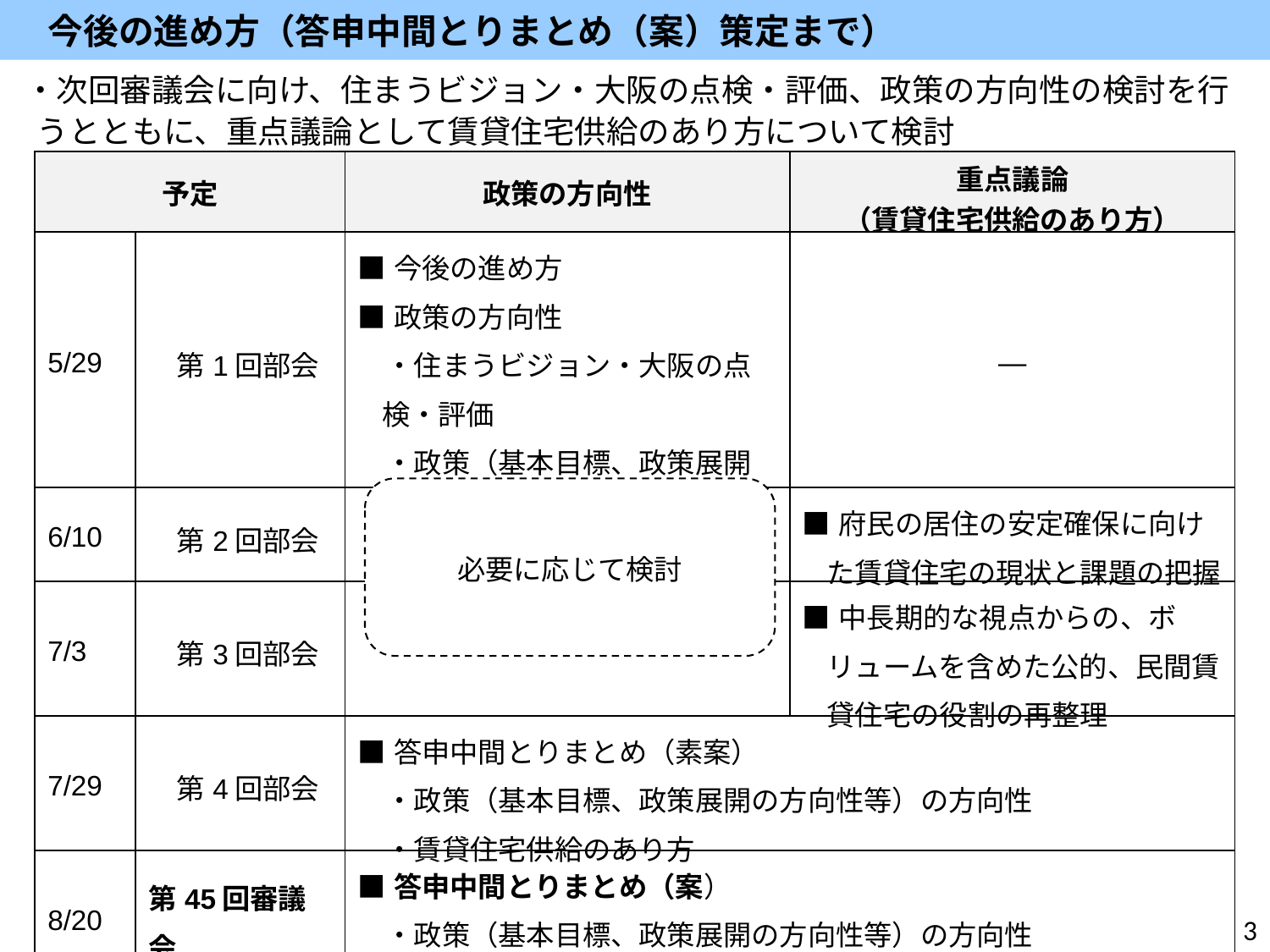

今後の進め方（答申中間とりまとめ（案）策定まで）
・次回審議会に向け、住まうビジョン・大阪の点検・評価、政策の方向性の検討を行うとともに、重点議論として賃貸住宅供給のあり方について検討
| 予定 |  | 政策の方向性 | 重点議論 （賃貸住宅供給のあり方） |
| --- | --- | --- | --- |
| 5/29 | 第1回部会 | ■今後の進め方 ■政策の方向性 　・住まうビジョン・大阪の点検・評価 　・政策（基本目標、政策展開の方向性等）の方向性 | ― |
| 6/10 | 第2回部会 |  | ■府民の居住の安定確保に向けた賃貸住宅の現状と課題の把握 |
| 7/3 | 第3回部会 |  | ■中長期的な視点からの、ボリュームを含めた公的、民間賃貸住宅の役割の再整理 |
| 7/29 | 第4回部会 | ■答申中間とりまとめ（素案） 　・政策（基本目標、政策展開の方向性等）の方向性 　・賃貸住宅供給のあり方 |  |
| 8/20 | 第45回審議会 | ■答申中間とりまとめ（案） 　・政策（基本目標、政策展開の方向性等）の方向性 　・賃貸住宅供給のあり方 |  |
必要に応じて検討
3